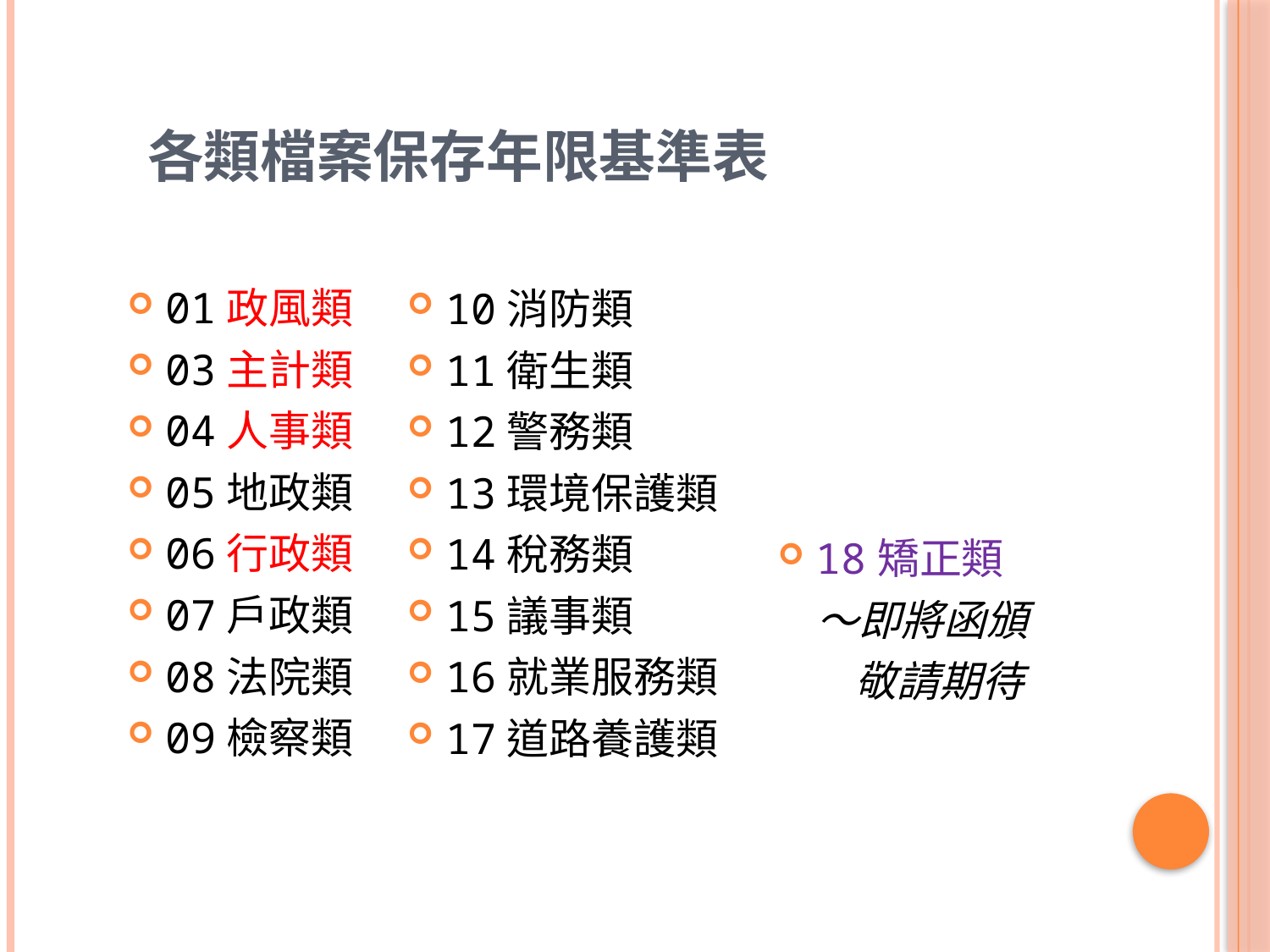

# 各類檔案保存年限基準表
01政風類
03主計類
04人事類
05地政類
06行政類
07戶政類
08法院類
09檢察類
10消防類
11衛生類
12警務類
13環境保護類
14稅務類
15議事類
16就業服務類
17道路養護類

18矯正類
   ～即將函頒
       敬請期待